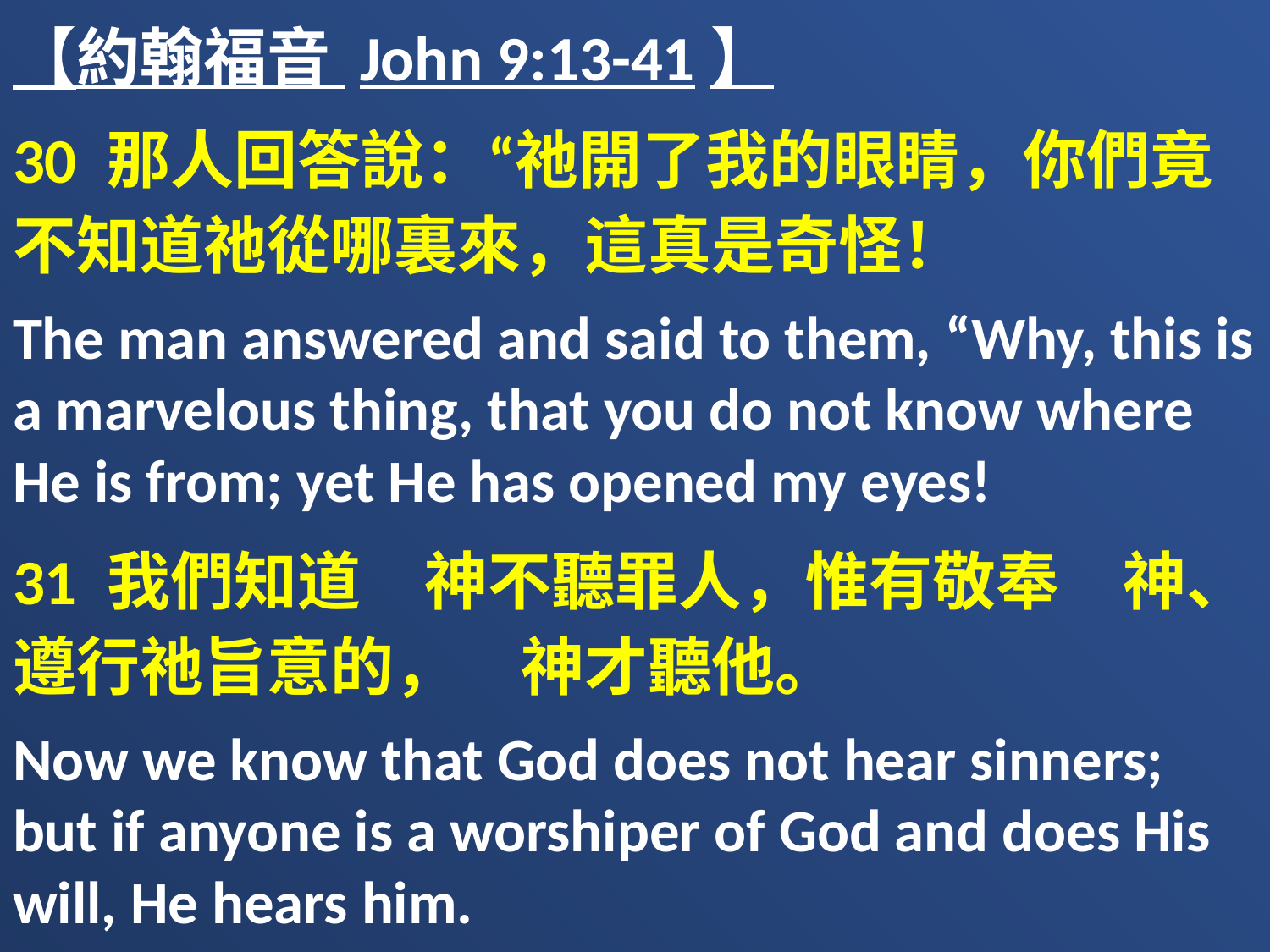

【約翰福音 John 9:13-41】
30 那人回答說：“祂開了我的眼睛，你們竟不知道祂從哪裏來，這真是奇怪！
The man answered and said to them, “Why, this is a marvelous thing, that you do not know where He is from; yet He has opened my eyes!
31 我們知道　神不聽罪人，惟有敬奉　神、遵行祂旨意的，　神才聽他。
Now we know that God does not hear sinners; but if anyone is a worshiper of God and does His will, He hears him.